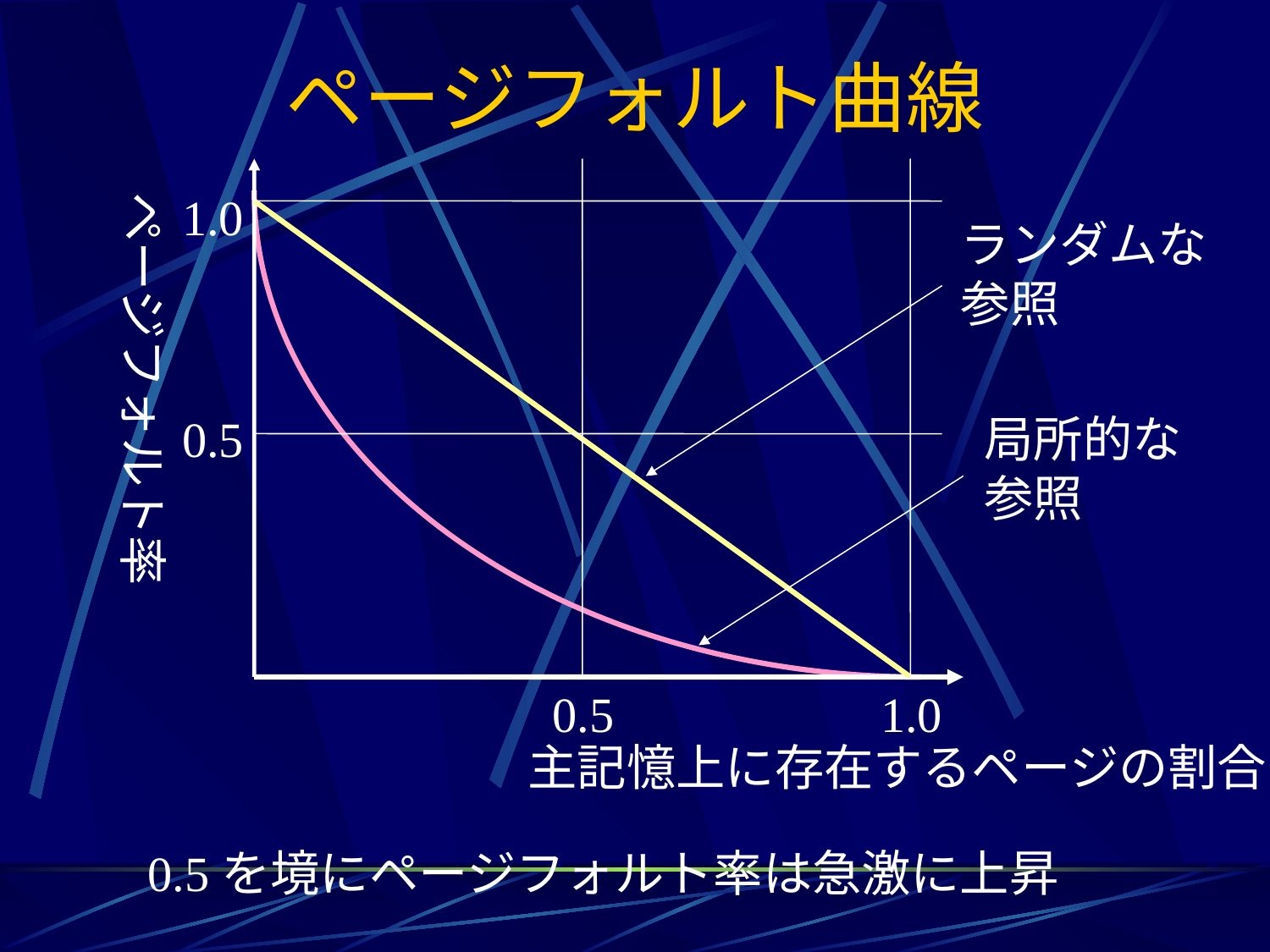

# ページフォルト曲線

ページフォルト率
1.0

ランダムな
参照

0.5
局所的な
参照

0.5
1.0
主記憶上に存在するページの割合
0.5を境にページフォルト率は急激に上昇